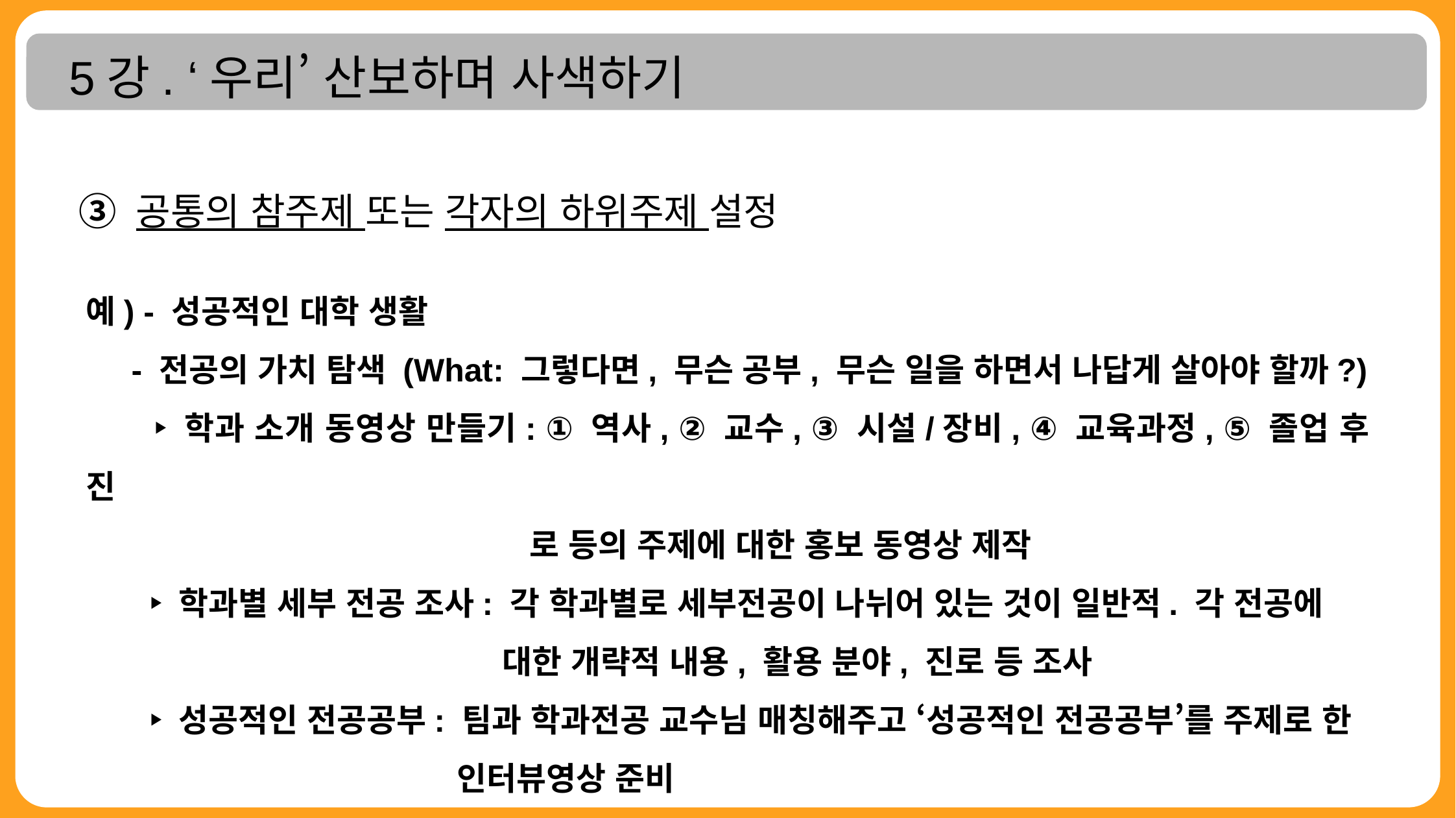

5강. ‘우리’ 산보하며 사색하기
③ 공통의 참주제 또는 각자의 하위주제 설정

예) - 성공적인 대학 생활
     - 전공의 가치 탐색 (What: 그렇다면, 무슨 공부, 무슨 일을 하면서 나답게 살아야 할까?)
       ‣ 학과 소개 동영상 만들기: ① 역사, ② 교수, ③ 시설/장비, ④ 교육과정, ⑤ 졸업 후 진
                                                로 등의 주제에 대한 홍보 동영상 제작
       ‣ 학과별 세부 전공 조사: 각 학과별로 세부전공이 나뉘어 있는 것이 일반적. 각 전공에
                                             대한 개략적 내용, 활용 분야, 진로 등 조사
       ‣ 성공적인 전공공부: 팀과 학과전공 교수님 매칭해주고 ‘성공적인 전공공부’를 주제로 한
                                        인터뷰영상 준비